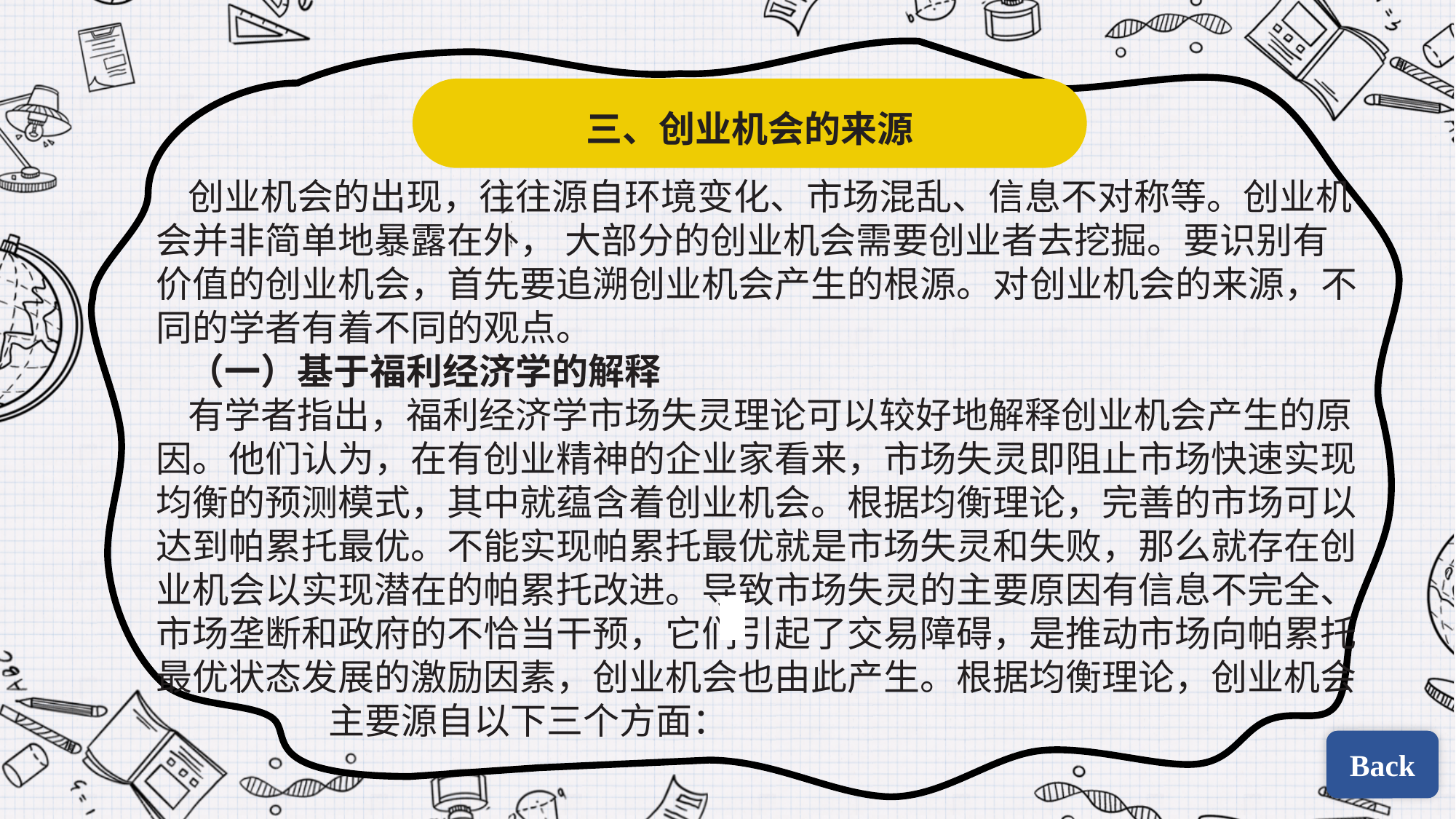

三、创业机会的来源
创业机会的出现，往往源自环境变化、市场混乱、信息不对称等。创业机会并非简单地暴露在外， 大部分的创业机会需要创业者去挖掘。要识别有价值的创业机会，首先要追溯创业机会产生的根源。对创业机会的来源，不同的学者有着不同的观点。
（一）基于福利经济学的解释
有学者指出，福利经济学市场失灵理论可以较好地解释创业机会产生的原因。他们认为，在有创业精神的企业家看来，市场失灵即阻止市场快速实现均衡的预测模式，其中就蕴含着创业机会。根据均衡理论，完善的市场可以达到帕累托最优。不能实现帕累托最优就是市场失灵和失败，那么就存在创业机会以实现潜在的帕累托改进。导致市场失灵的主要原因有信息不完全、市场垄断和政府的不恰当干预，它们引起了交易障碍，是推动市场向帕累托最优状态发展的激励因素，创业机会也由此产生。根据均衡理论，创业机会vvvvvvvvv主要源自以下三个方面：
|  |  |
| --- | --- |
|  |  |

Back